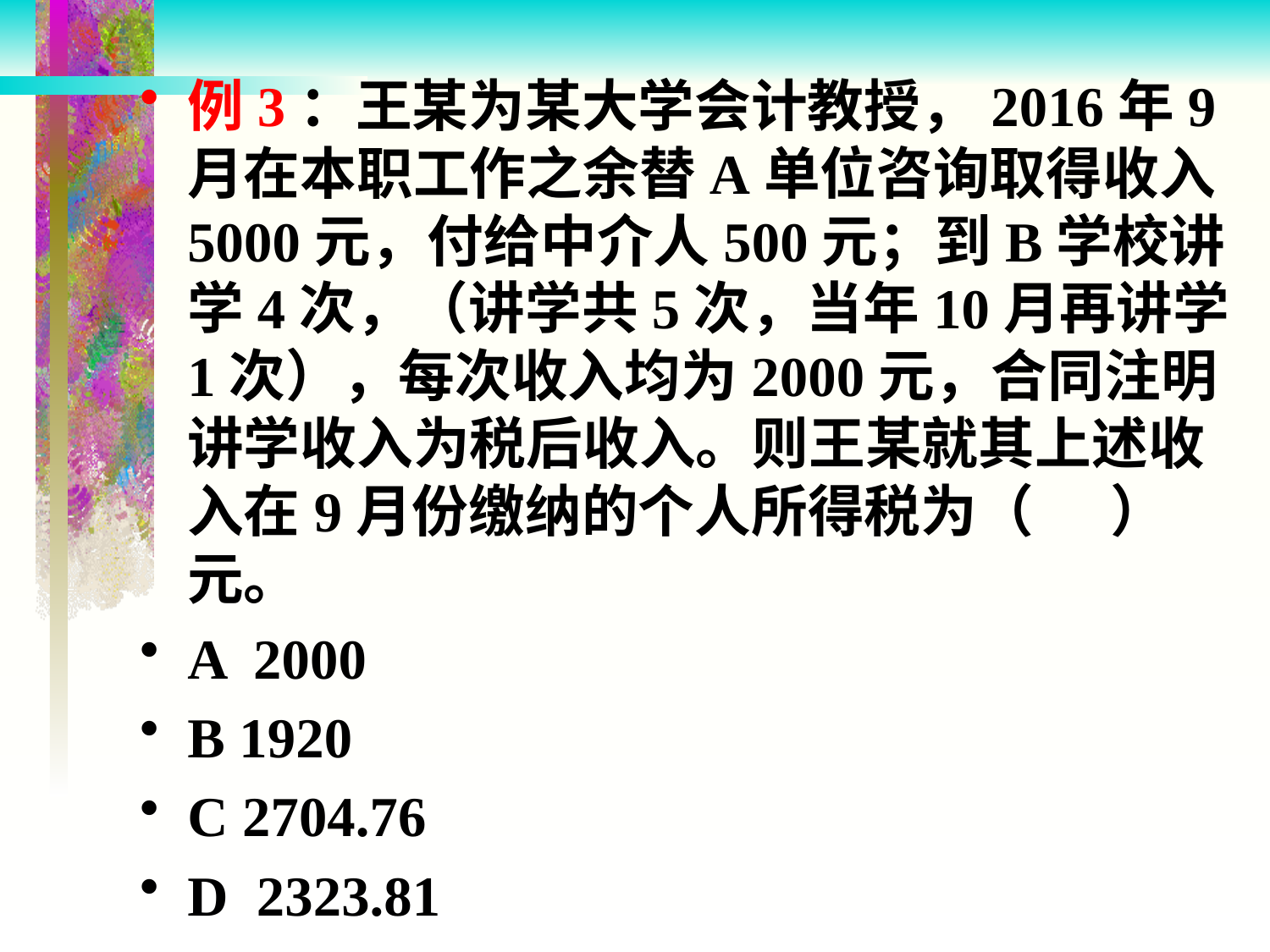

例3：王某为某大学会计教授，2016年9月在本职工作之余替A单位咨询取得收入5000元，付给中介人500元；到B学校讲学4次，（讲学共5次，当年10月再讲学1次），每次收入均为2000元，合同注明讲学收入为税后收入。则王某就其上述收入在9月份缴纳的个人所得税为（      ）元。
A  2000
B 1920
C 2704.76
D  2323.81